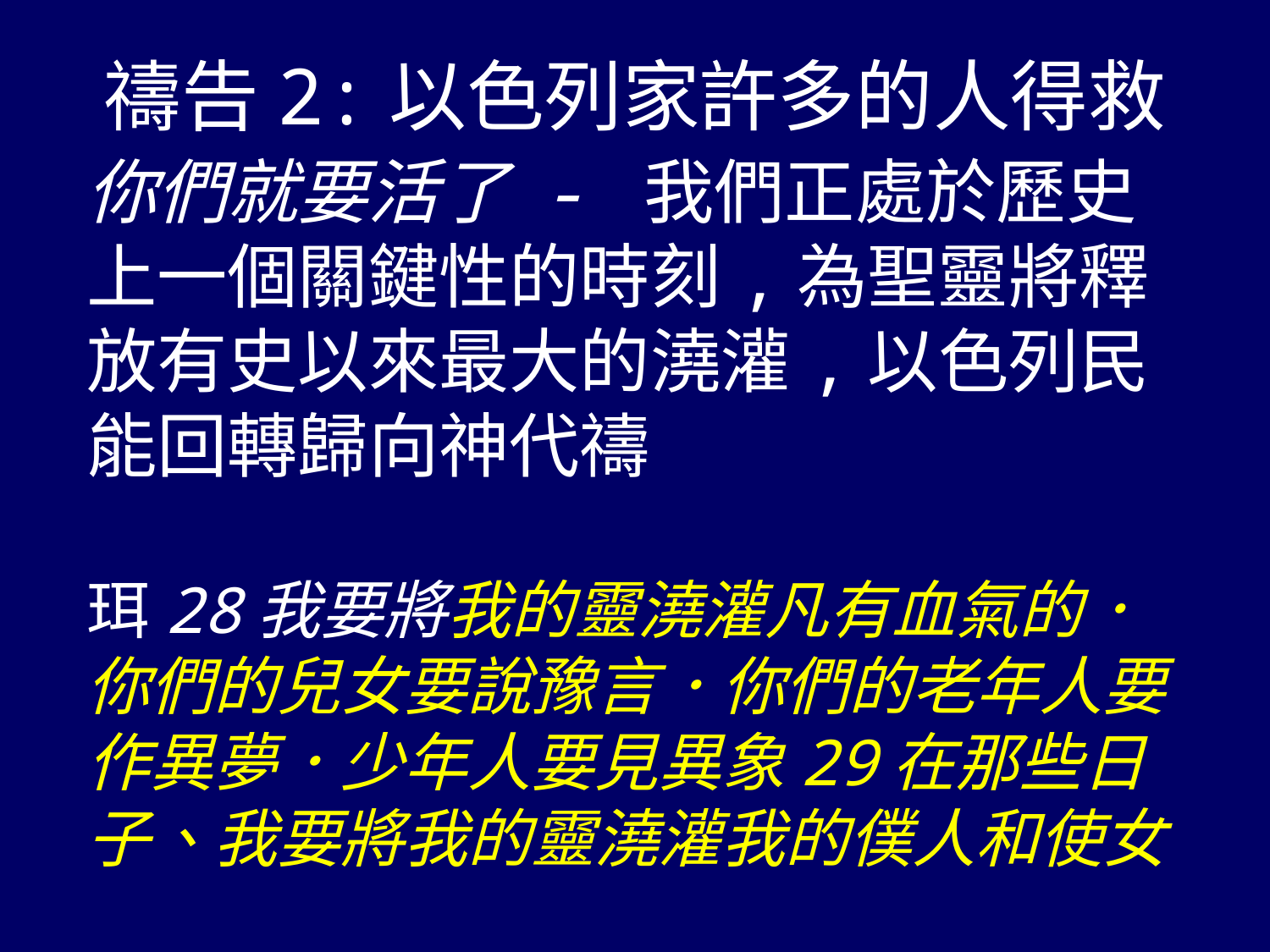

禱告2:以色列家許多的人得救
你們就要活了 - 我們正處於歷史上一個關鍵性的時刻,為聖靈將釋放有史以來最大的澆灌,以色列民能回轉歸向神代禱

珥28我要將我的靈澆灌凡有血氣的．你們的兒女要說豫言．你們的老年人要作異夢．少年人要見異象29在那些日子、我要將我的靈澆灌我的僕人和使女